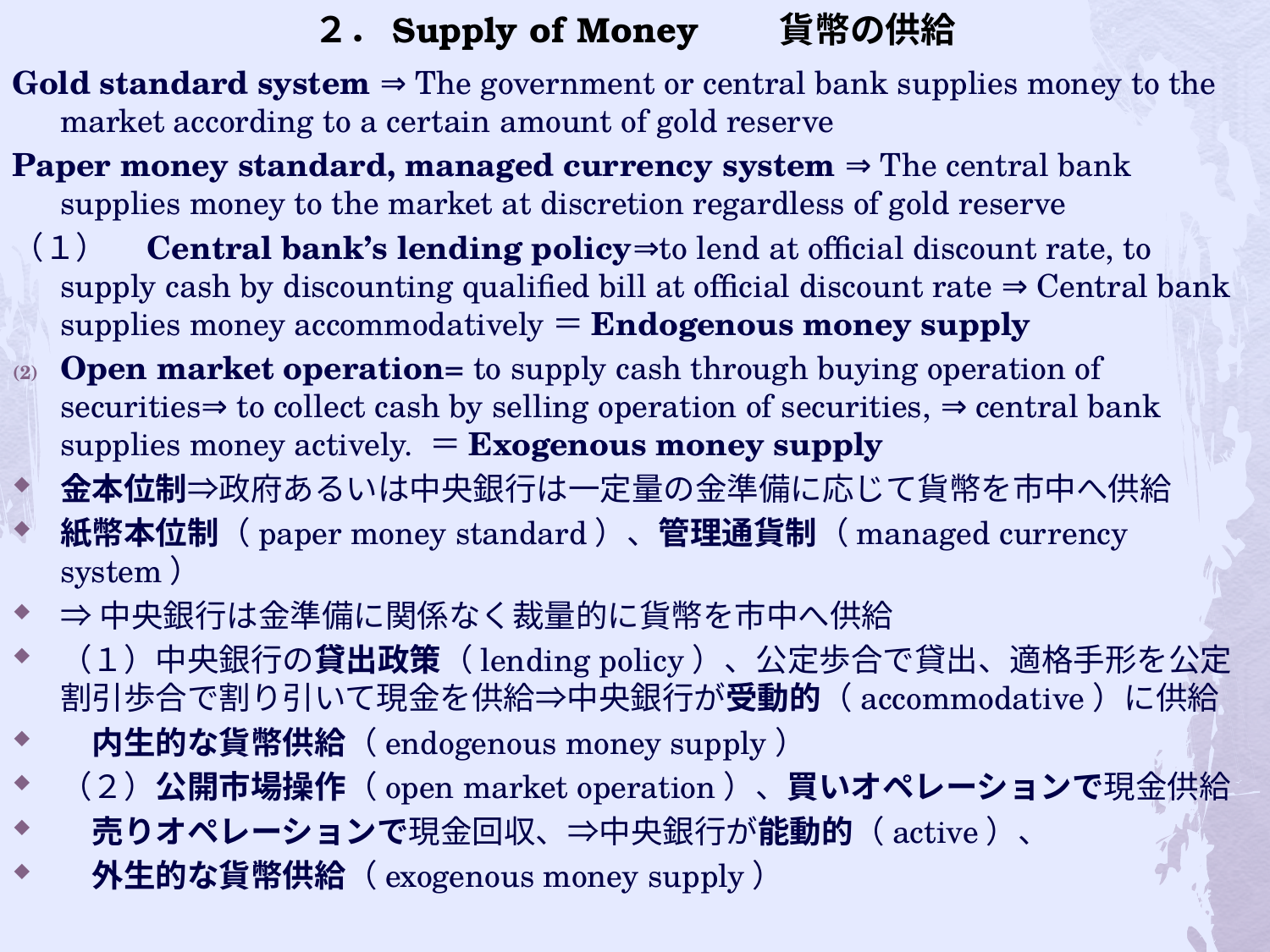

# ２．Supply of Money      貨幣の供給
Gold standard system ⇒ The government or central bank supplies money to the market according to a certain amount of gold reserve
Paper money standard, managed currency system ⇒ The central bank supplies money to the market at discretion regardless of gold reserve
（１）　Central bank’s lending policy⇒to lend at official discount rate, to supply cash by discounting qualified bill at official discount rate ⇒ Central bank supplies money accommodatively＝Endogenous money supply
Open market operation= to supply cash through buying operation of securities⇒ to collect cash by selling operation of securities, ⇒ central bank supplies money actively. ＝Exogenous money supply
金本位制⇒政府あるいは中央銀行は一定量の金準備に応じて貨幣を市中へ供給
紙幣本位制（paper money standard）、管理通貨制（managed currency system）
⇒中央銀行は金準備に関係なく裁量的に貨幣を市中へ供給
（１）中央銀行の貸出政策（lending policy）、公定歩合で貸出、適格手形を公定割引歩合で割り引いて現金を供給⇒中央銀行が受動的（accommodative）に供給
　内生的な貨幣供給（endogenous money supply）
（２）公開市場操作（open market operation）、買いオペレーションで現金供給
　売りオペレーションで現金回収、⇒中央銀行が能動的（active）、
　外生的な貨幣供給（exogenous money supply）